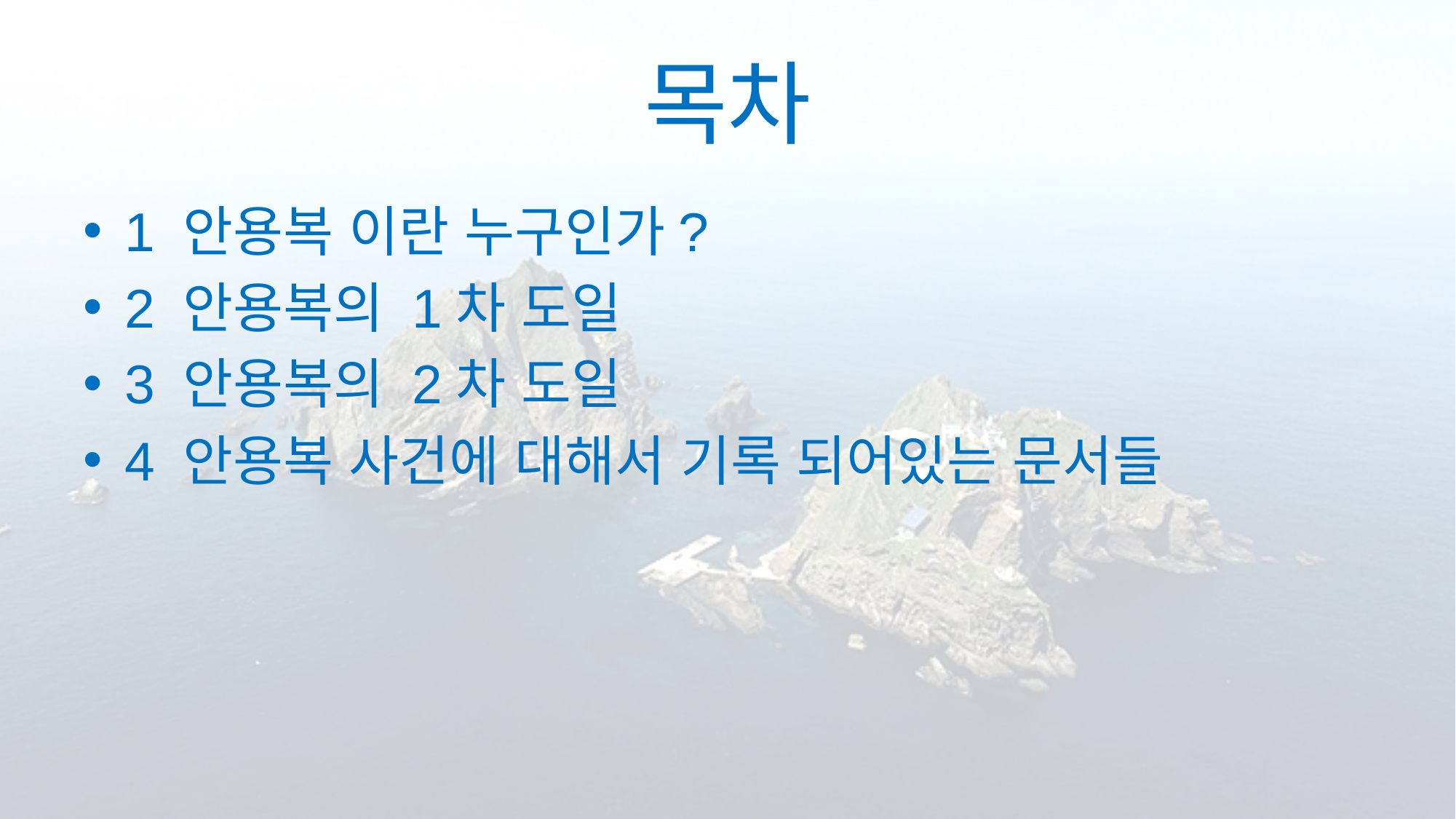

# 목차
1 안용복 이란 누구인가?
2 안용복의 1차 도일
3 안용복의 2차 도일
4 안용복 사건에 대해서 기록 되어있는 문서들